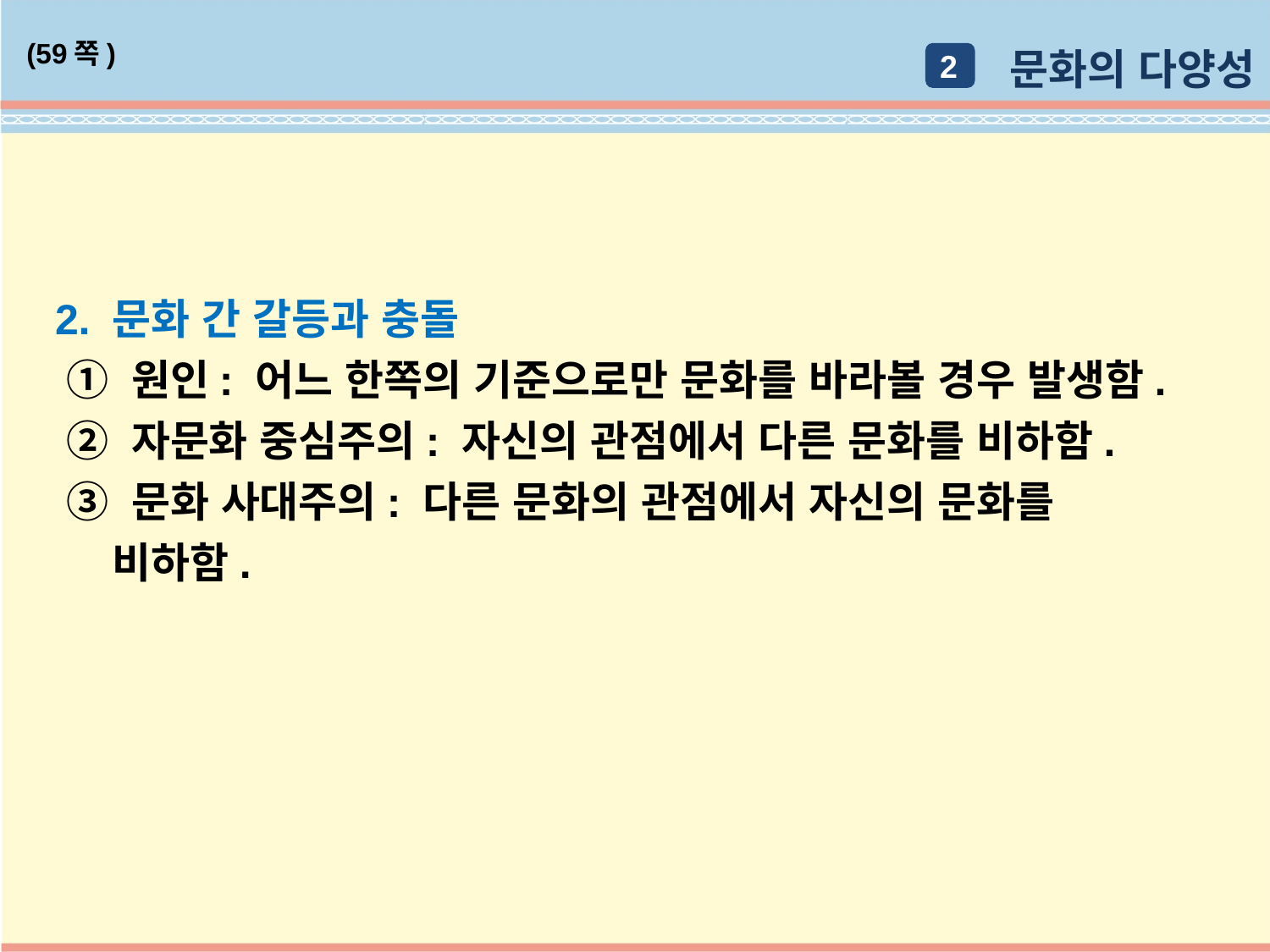

문화의 다양성
(59쪽)
2
2. 문화 간 갈등과 충돌
 ① 원인: 어느 한쪽의 기준으로만 문화를 바라볼 경우 발생함.
 ② 자문화 중심주의: 자신의 관점에서 다른 문화를 비하함.
 ③ 문화 사대주의: 다른 문화의 관점에서 자신의 문화를
    비하함.